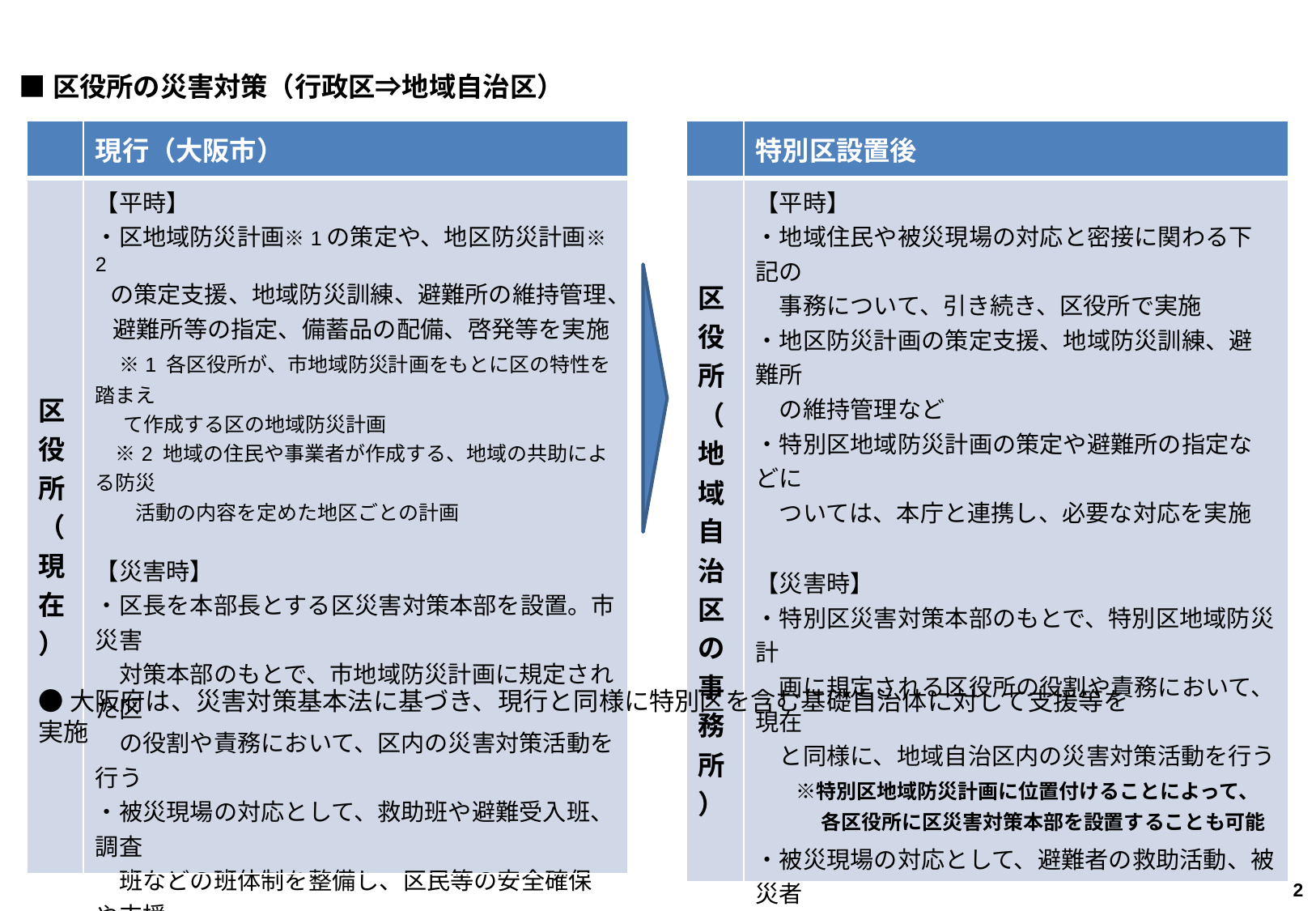

■区役所の災害対策（行政区⇒地域自治区）
|  | 特別区設置後 |
| --- | --- |
| 区役所（地域自治区の事務所） | 【平時】 ・地域住民や被災現場の対応と密接に関わる下記の 　事務について、引き続き、区役所で実施 ・地区防災計画の策定支援、地域防災訓練、避難所 　の維持管理など ・特別区地域防災計画の策定や避難所の指定などに 　ついては、本庁と連携し、必要な対応を実施 【災害時】 ・特別区災害対策本部のもとで、特別区地域防災計 　画に規定される区役所の役割や責務において、現在 　と同様に、地域自治区内の災害対策活動を行う 　　※特別区地域防災計画に位置付けることによって、 　　　 各区役所に区災害対策本部を設置することも可能 ・被災現場の対応として、避難者の救助活動、被災者 　受入や避難誘導等の避難受入活動、被害状況の把 　握など、住民等の安全確保や支援を実施 |
|  | 現行（大阪市） |
| --- | --- |
| 区役所（現在） | 【平時】 ・区地域防災計画※1の策定や、地区防災計画※2 の策定支援、地域防災訓練、避難所の維持管理、 避難所等の指定、備蓄品の配備、啓発等を実施 　※1 各区役所が、市地域防災計画をもとに区の特性を踏まえ て作成する区の地域防災計画 　※2 地域の住民や事業者が作成する、地域の共助による防災 　　活動の内容を定めた地区ごとの計画 【災害時】 ・区長を本部長とする区災害対策本部を設置。市災害 　対策本部のもとで、市地域防災計画に規定された区 　の役割や責務において、区内の災害対策活動を行う ・被災現場の対応として、救助班や避難受入班、調査 　班などの班体制を整備し、区民等の安全確保や支援 　を実施 |

●大阪府は、災害対策基本法に基づき、現行と同様に特別区を含む基礎自治体に対して支援等を実施
 2